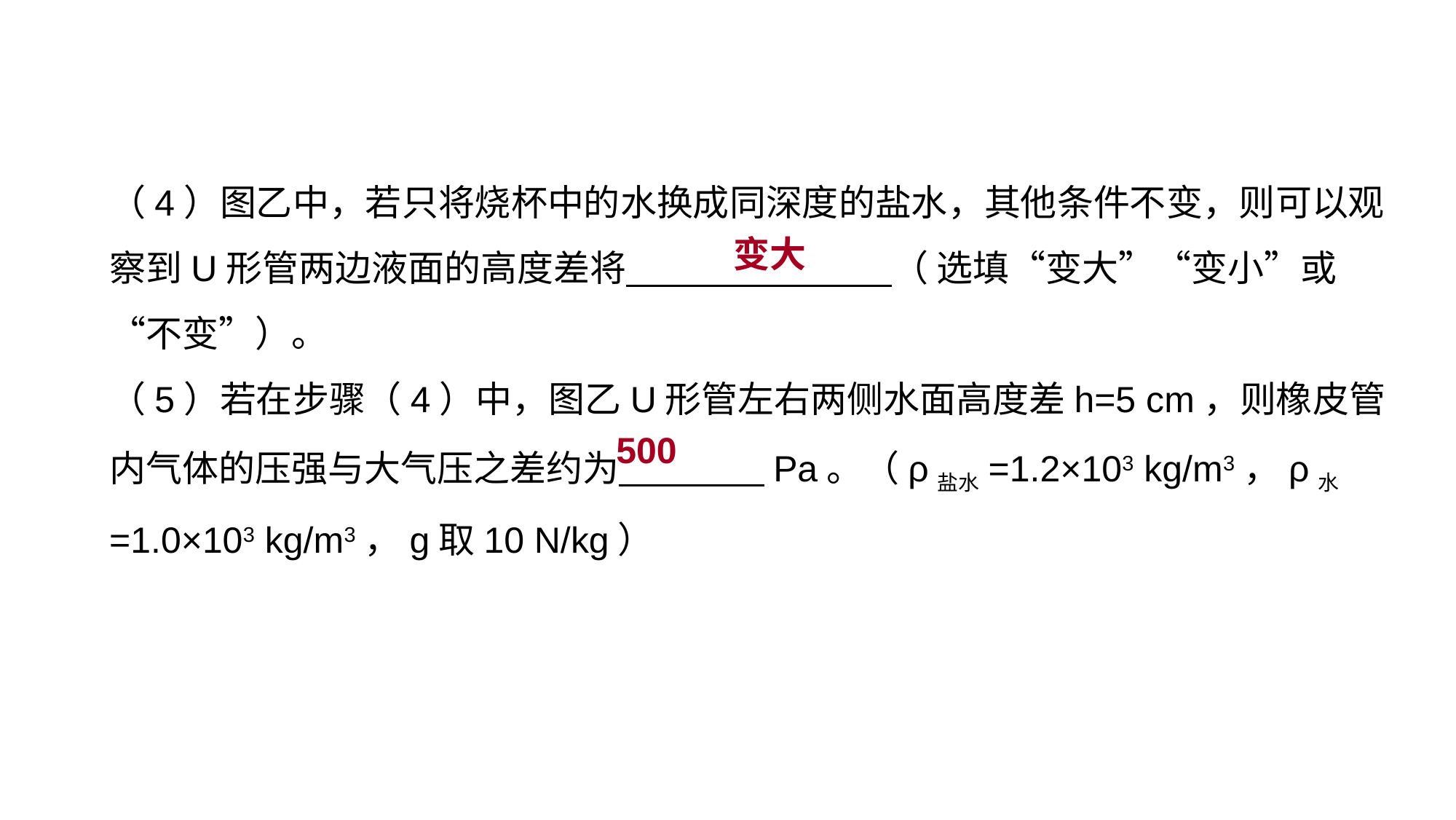

（4）图乙中，若只将烧杯中的水换成同深度的盐水，其他条件不变，则可以观察到U形管两边液面的高度差将　                            （ 选填“变大”“变小”或“不变”）。
（5）若在步骤（4）中，图乙U形管左右两侧水面高度差h=5 cm，则橡皮管内气体的压强与大气压之差约为　　　　Pa。（ρ盐水=1.2×103 kg/m3，ρ水=1.0×103 kg/m3，g取10 N/kg）
变大
实验突破 素养提升
500